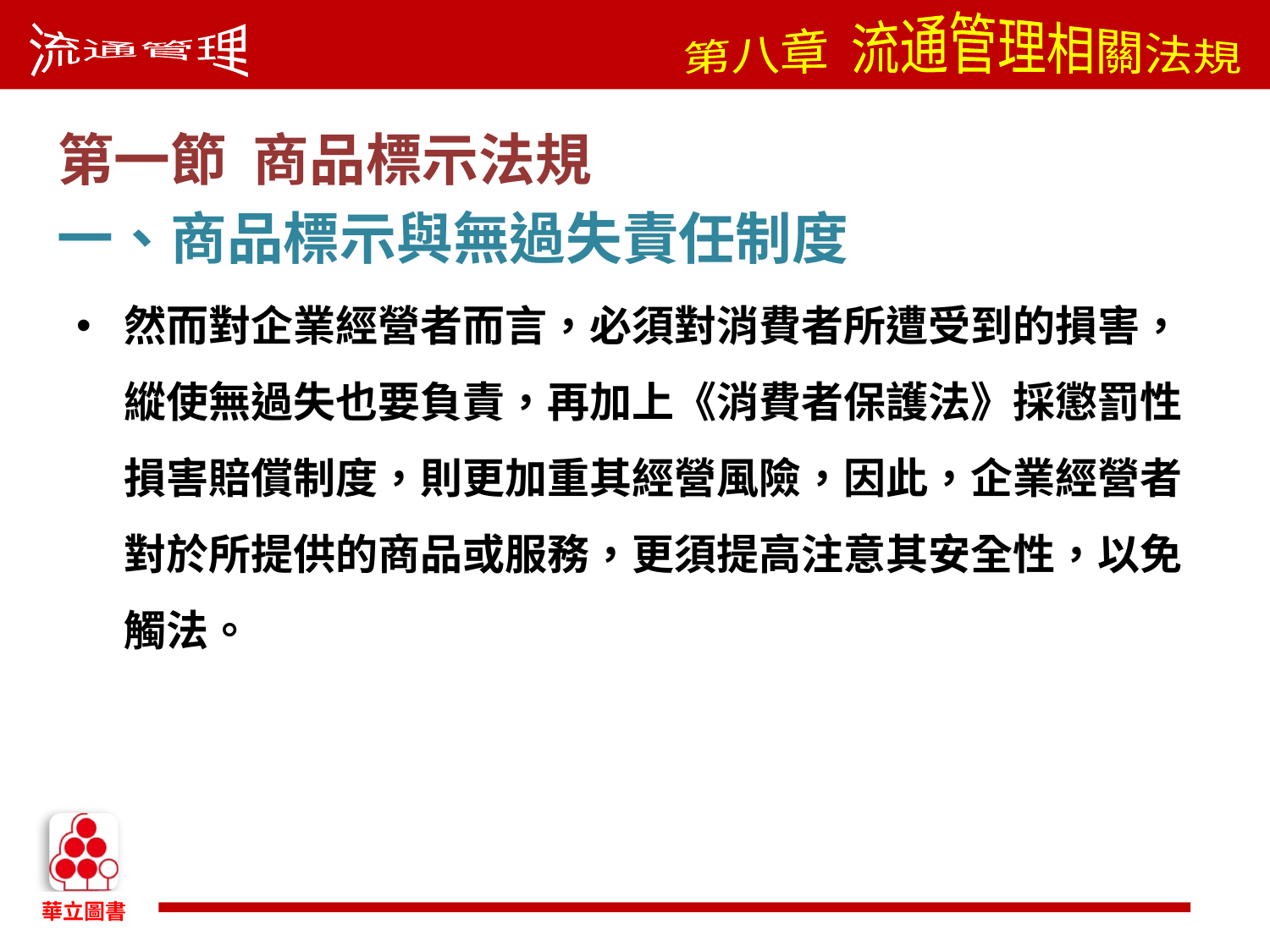

第一節  商品標示法規
一、商品標示與無過失責任制度
然而對企業經營者而言，必須對消費者所遭受到的損害，縱使無過失也要負責，再加上《消費者保護法》採懲罰性損害賠償制度，則更加重其經營風險，因此，企業經營者對於所提供的商品或服務，更須提高注意其安全性，以免觸法。